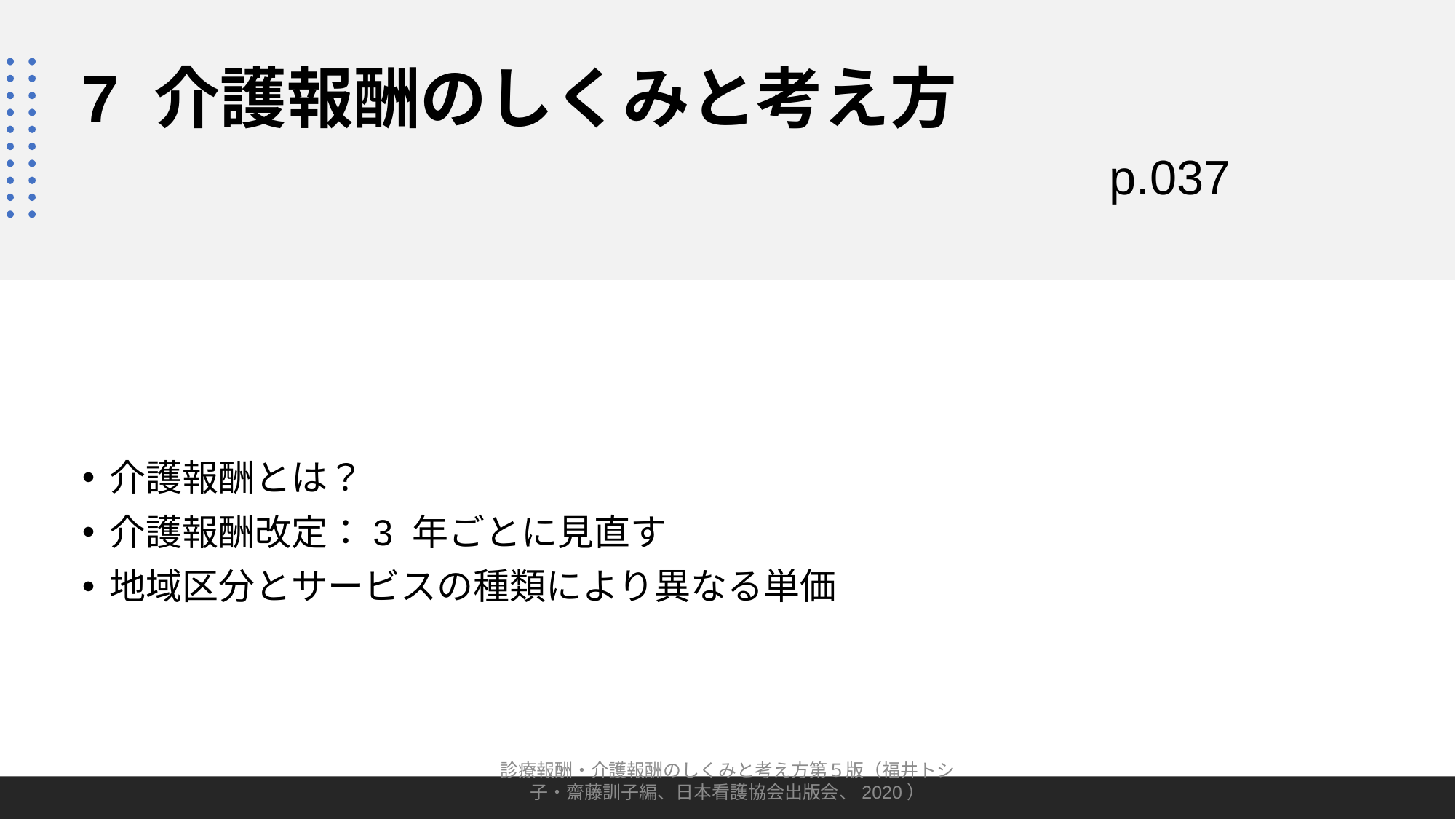

# 7 介護報酬のしくみと考え方 p.037

介護報酬とは？
介護報酬改定：3 年ごとに見直す
地域区分とサービスの種類により異なる単価
診療報酬・介護報酬のしくみと考え方第５版（福井トシ子・齋藤訓子編、日本看護協会出版会、2020）